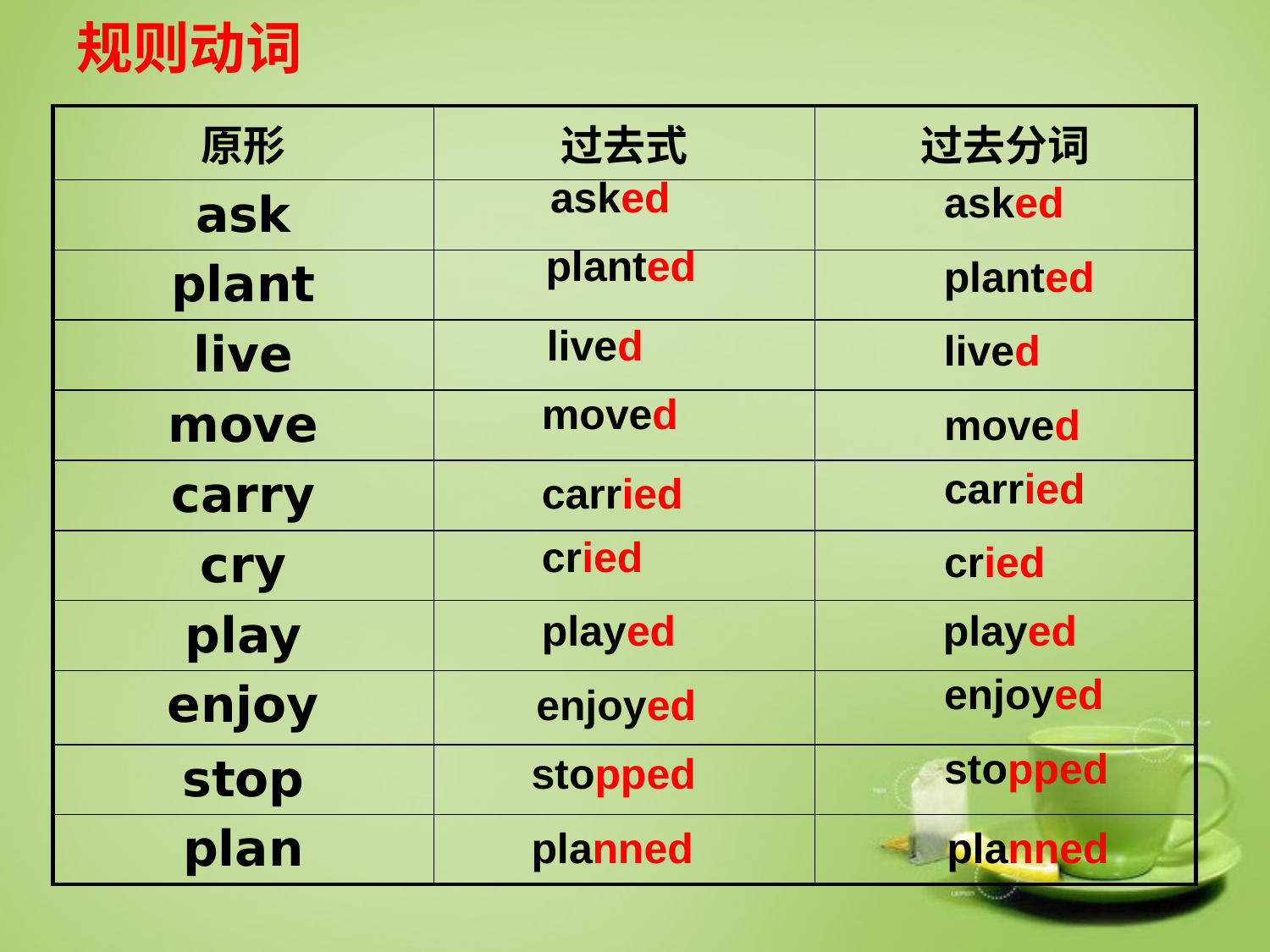

规则动词
| 原形 | 过去式 | 过去分词 |
| --- | --- | --- |
| ask |  |  |
| plant |  |  |
| live |  |  |
| move |  |  |
| carry |  |  |
| cry |  |  |
| play |  |  |
| enjoy |  |  |
| stop |  |  |
| plan |  |  |
asked
asked

planted
planted
lived
lived
moved
moved
carried
carried
cried
cried
played
played
enjoyed
enjoyed
stopped
stopped
planned
planned